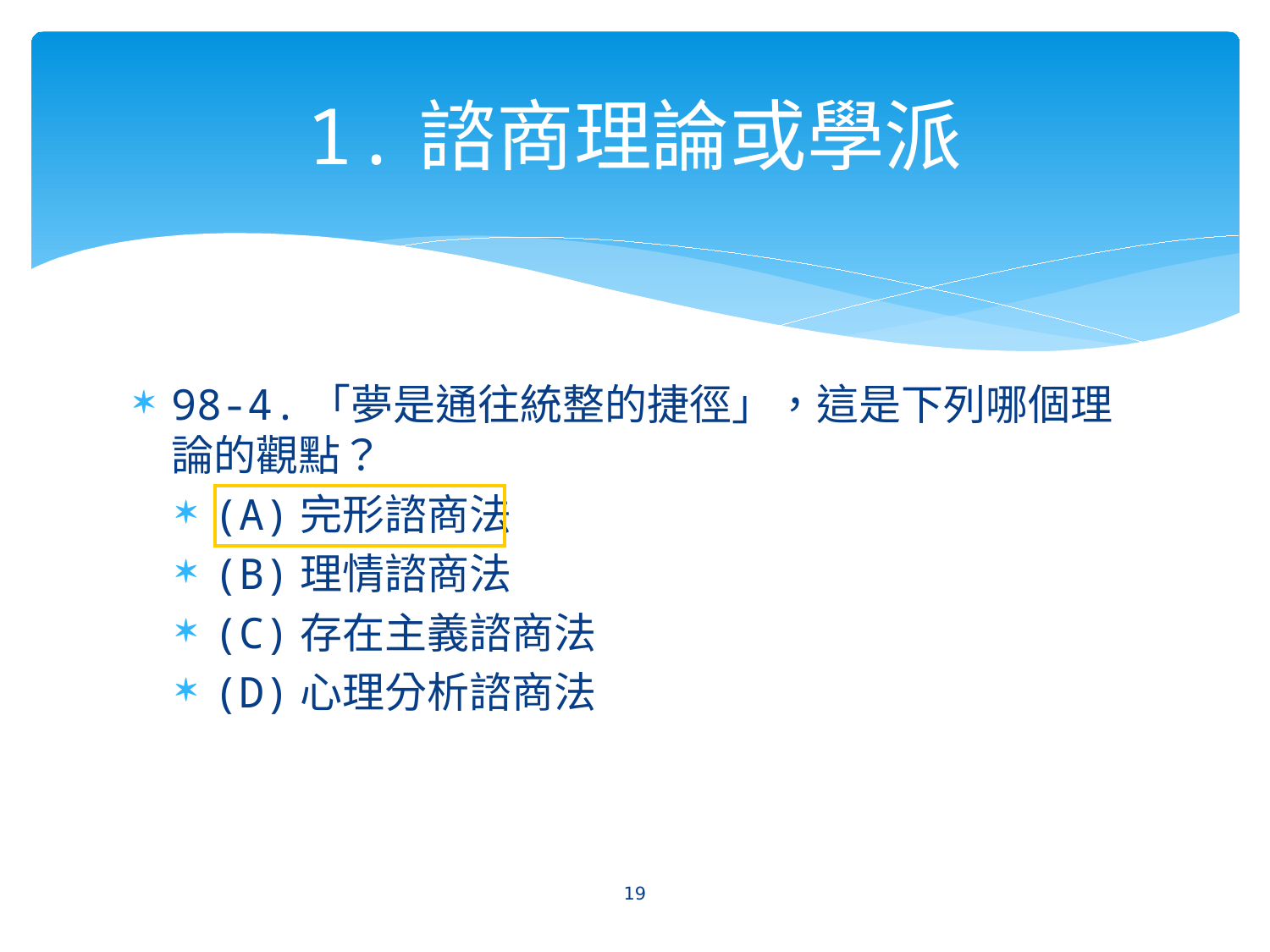

# 1.諮商理論或學派
98-4.「夢是通往統整的捷徑」，這是下列哪個理論的觀點？
(A)完形諮商法
(B)理情諮商法
(C)存在主義諮商法
(D)心理分析諮商法

19